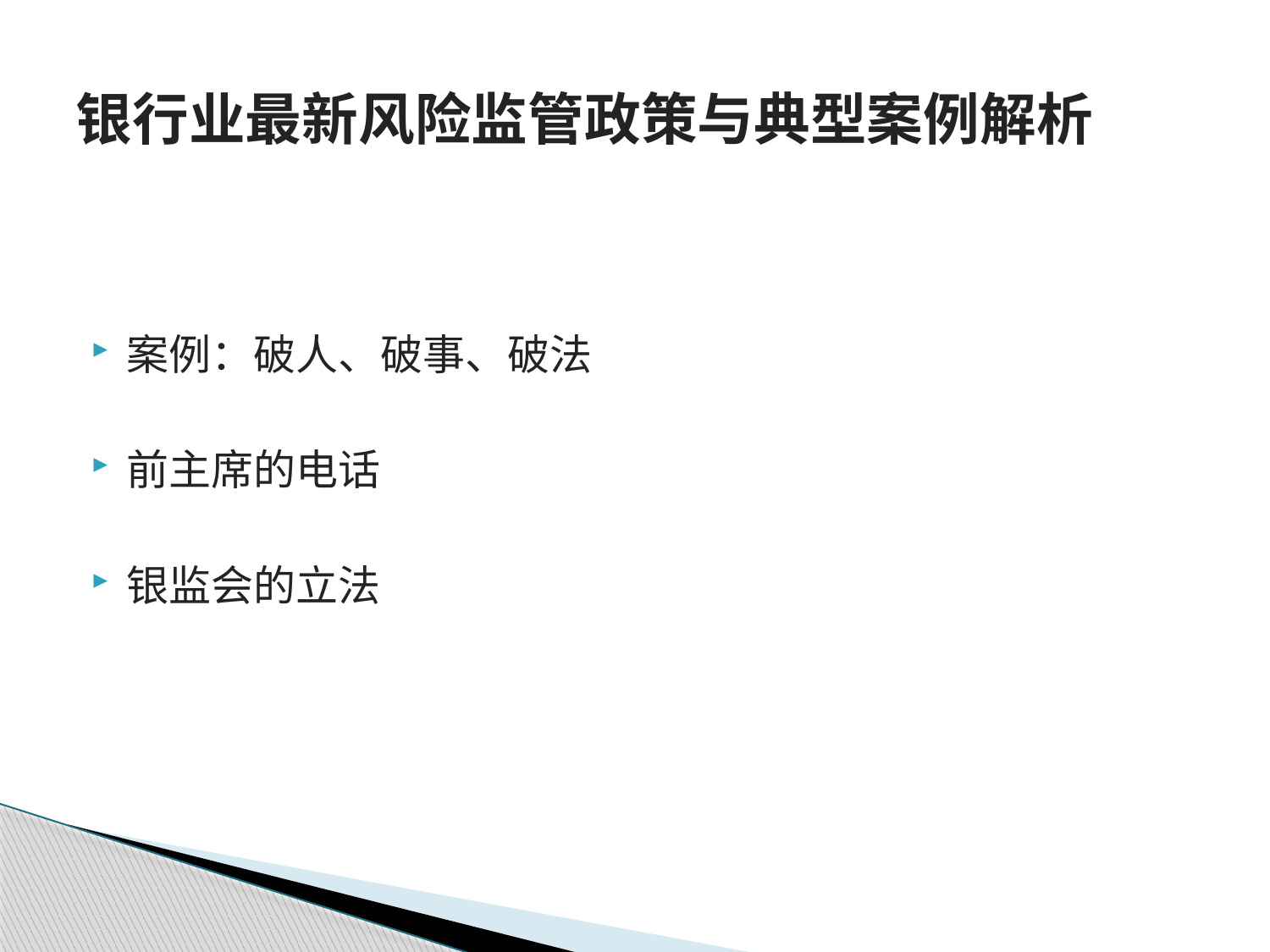

# 银行业最新风险监管政策与典型案例解析

案例：破人、破事、破法

前主席的电话

银监会的立法